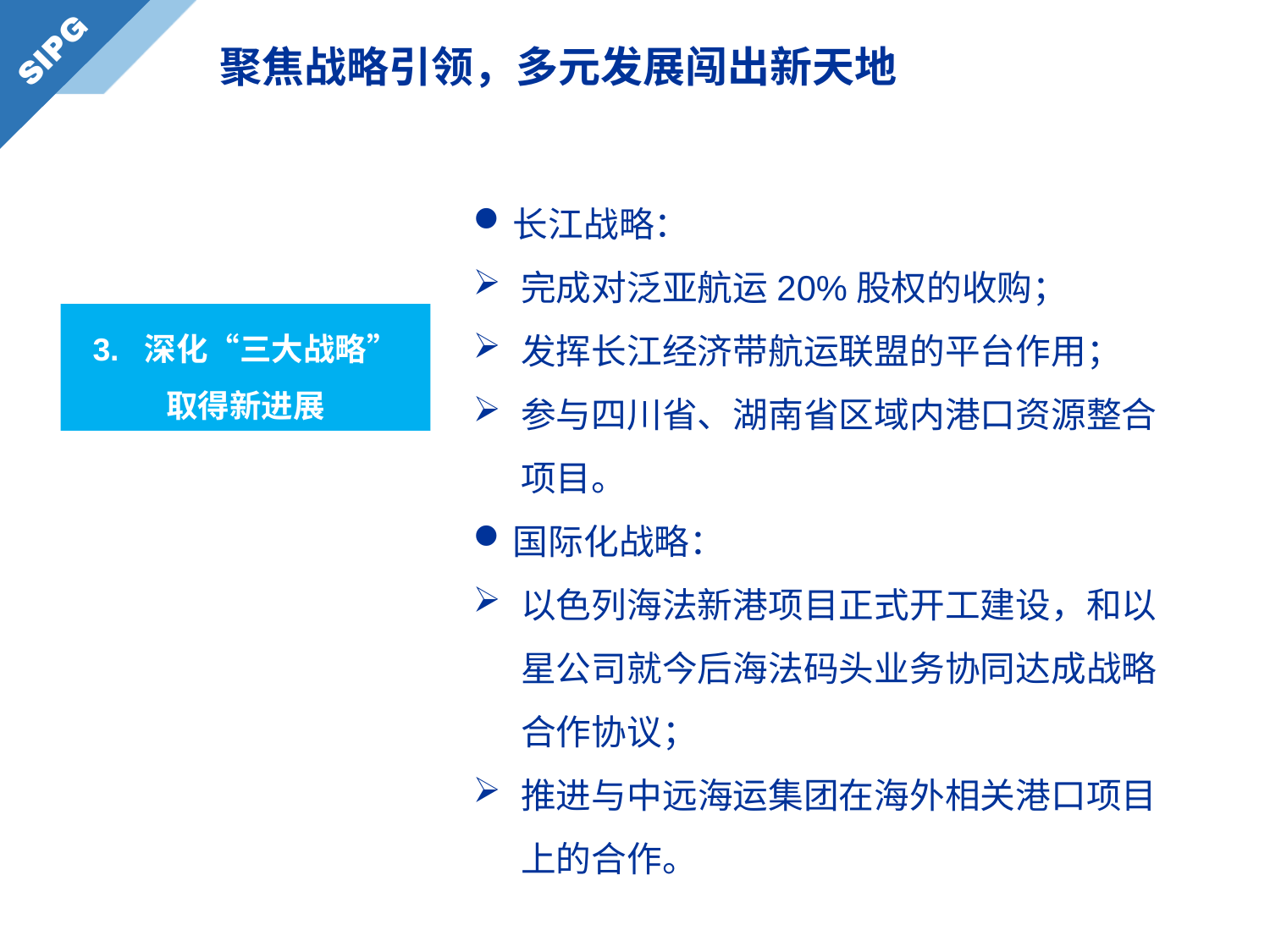

SIPG
聚焦战略引领，多元发展闯出新天地
长江战略：
完成对泛亚航运20%股权的收购；
发挥长江经济带航运联盟的平台作用；
参与四川省、湖南省区域内港口资源整合项目。
国际化战略：
以色列海法新港项目正式开工建设，和以星公司就今后海法码头业务协同达成战略合作协议；
推进与中远海运集团在海外相关港口项目上的合作。
3.  深化“三大战略”
取得新进展